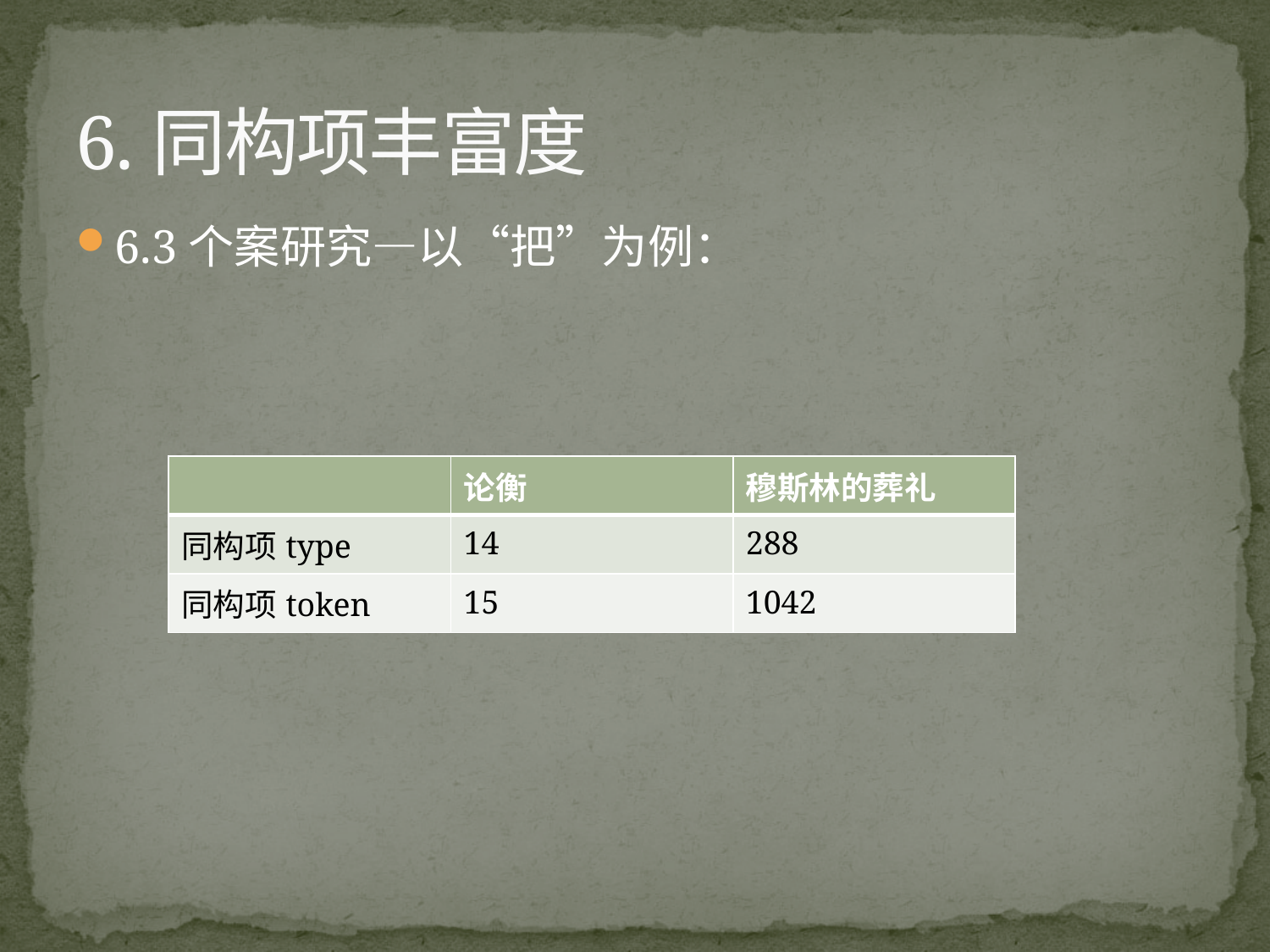

# 6.同构项丰富度
6.3个案研究—以“把”为例：

|  | 论衡 | 穆斯林的葬礼 |
| --- | --- | --- |
| 同构项type | 14 | 288 |
| 同构项token | 15 | 1042 |